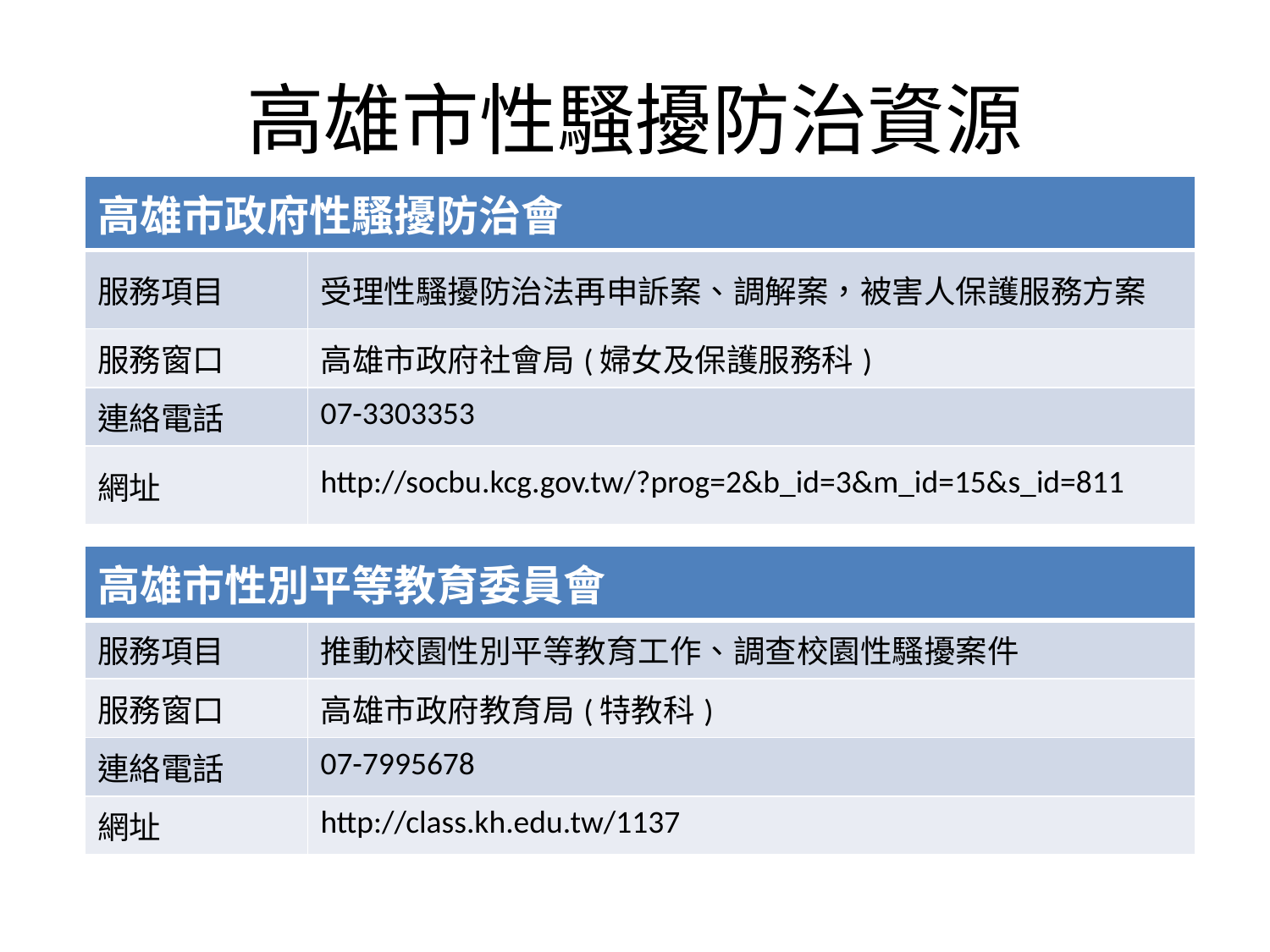

# 高雄市性騷擾防治資源
| 高雄市政府性騷擾防治會 |  |
| --- | --- |
| 服務項目 | 受理性騷擾防治法再申訴案、調解案，被害人保護服務方案 |
| 服務窗口 | 高雄市政府社會局(婦女及保護服務科) |
| 連絡電話 | 07-3303353 |
| 網址 | http://socbu.kcg.gov.tw/?prog=2&b\_id=3&m\_id=15&s\_id=811 |
| 高雄市性別平等教育委員會 |  |
| --- | --- |
| 服務項目 | 推動校園性別平等教育工作、調查校園性騷擾案件 |
| 服務窗口 | 高雄市政府教育局(特教科) |
| 連絡電話 | 07-7995678 |
| 網址 | http://class.kh.edu.tw/1137 |